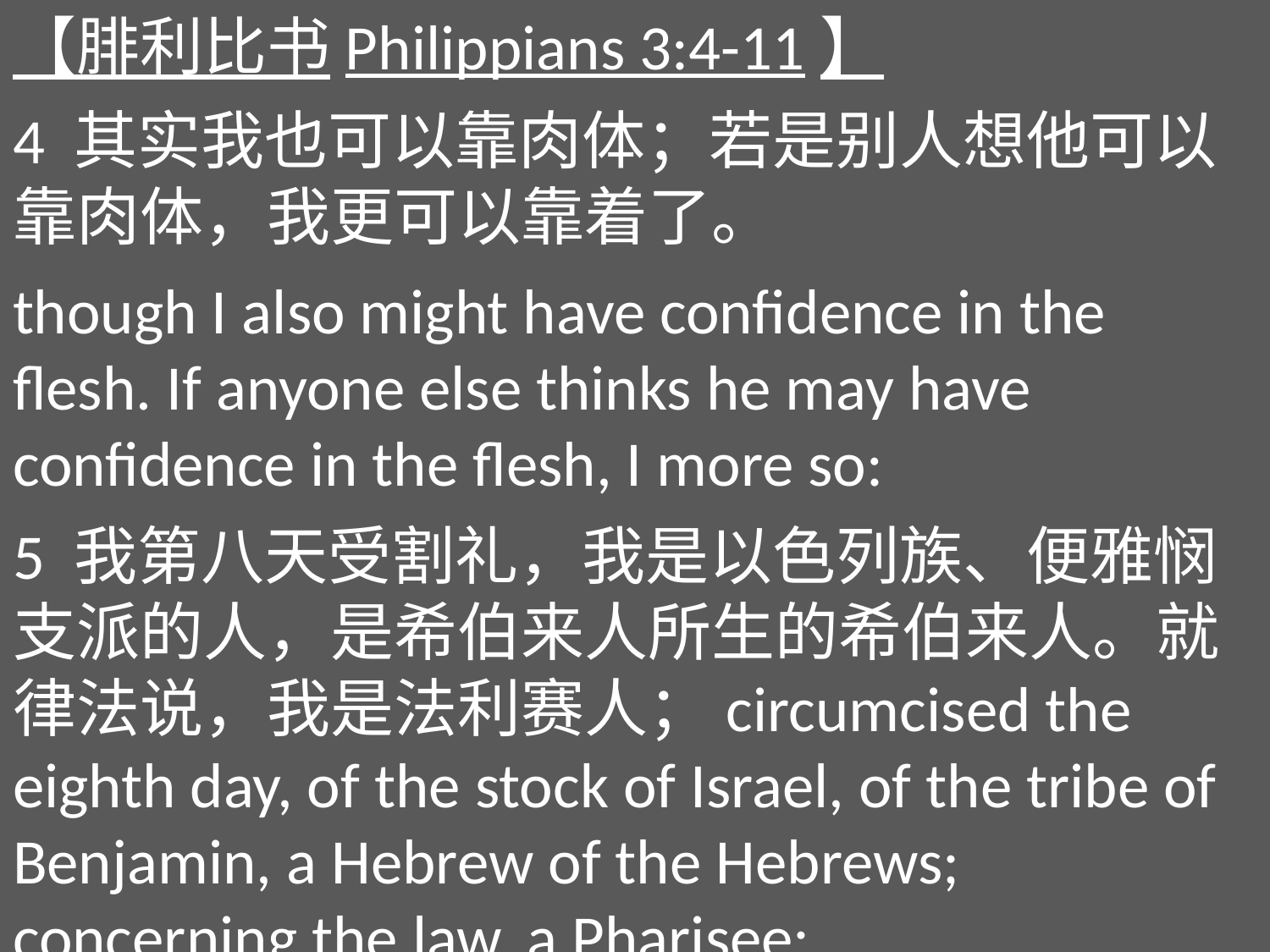

【腓利比书Philippians 3:4-11】
4 其实我也可以靠肉体；若是别人想他可以靠肉体，我更可以靠着了。
though I also might have confidence in the flesh. If anyone else thinks he may have confidence in the flesh, I more so:
5 我第八天受割礼，我是以色列族、便雅悯支派的人，是希伯来人所生的希伯来人。就律法说，我是法利赛人；circumcised the eighth day, of the stock of Israel, of the tribe of Benjamin, a Hebrew of the Hebrews; concerning the law, a Pharisee;